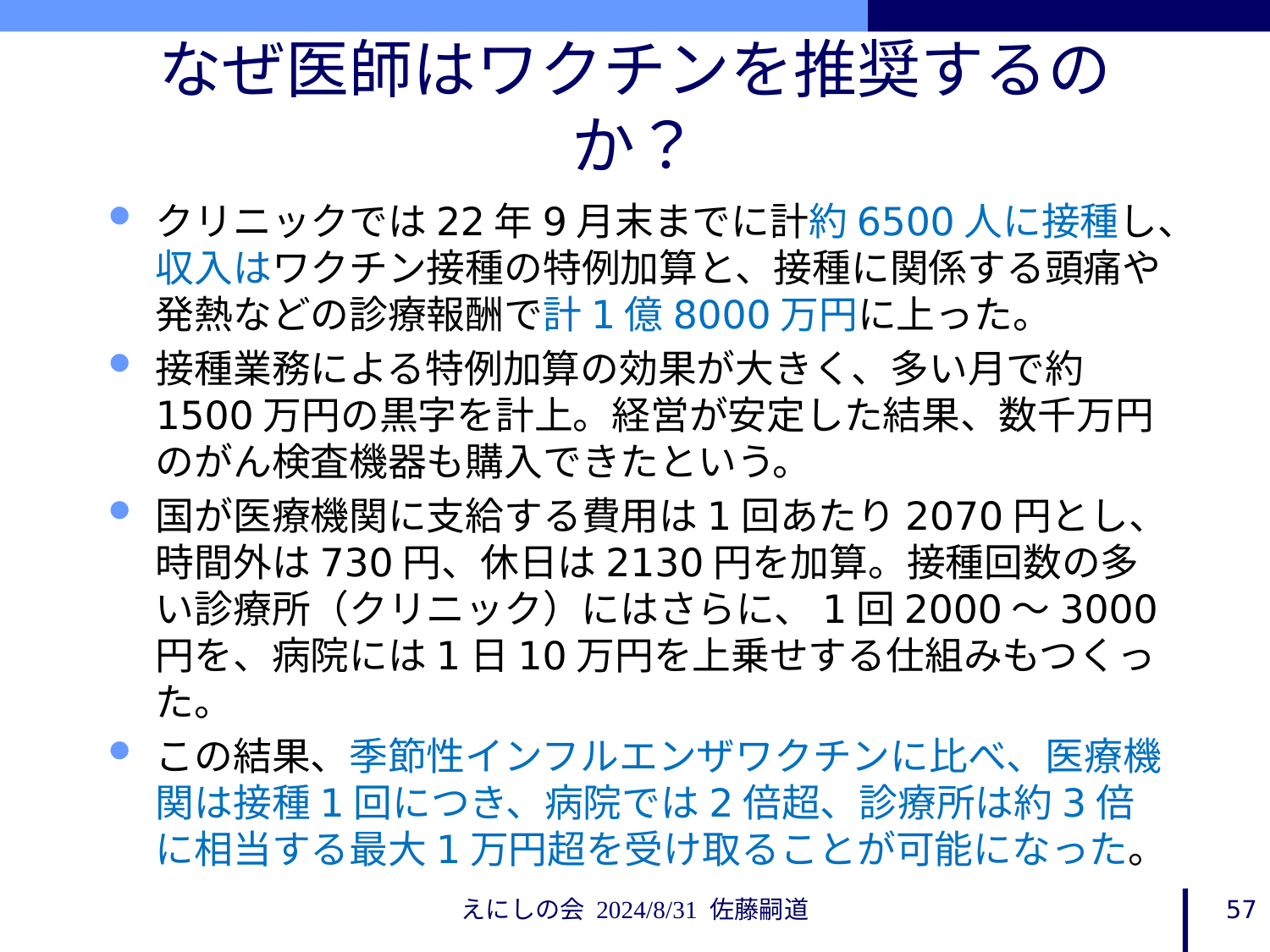

# なぜ医師はワクチンを推奨するのか？
クリニックでは22年9月末までに計約6500人に接種し、収入はワクチン接種の特例加算と、接種に関係する頭痛や発熱などの診療報酬で計1億8000万円に上った。
接種業務による特例加算の効果が大きく、多い月で約1500万円の黒字を計上。経営が安定した結果、数千万円のがん検査機器も購入できたという。
国が医療機関に支給する費用は1回あたり2070円とし、時間外は730円、休日は2130円を加算。接種回数の多い診療所（クリニック）にはさらに、1回2000～3000円を、病院には1日10万円を上乗せする仕組みもつくった。
この結果、季節性インフルエンザワクチンに比べ、医療機関は接種1回につき、病院では2倍超、診療所は約3倍に相当する最大1万円超を受け取ることが可能になった。

えにしの会 2024/8/31 佐藤嗣道
57